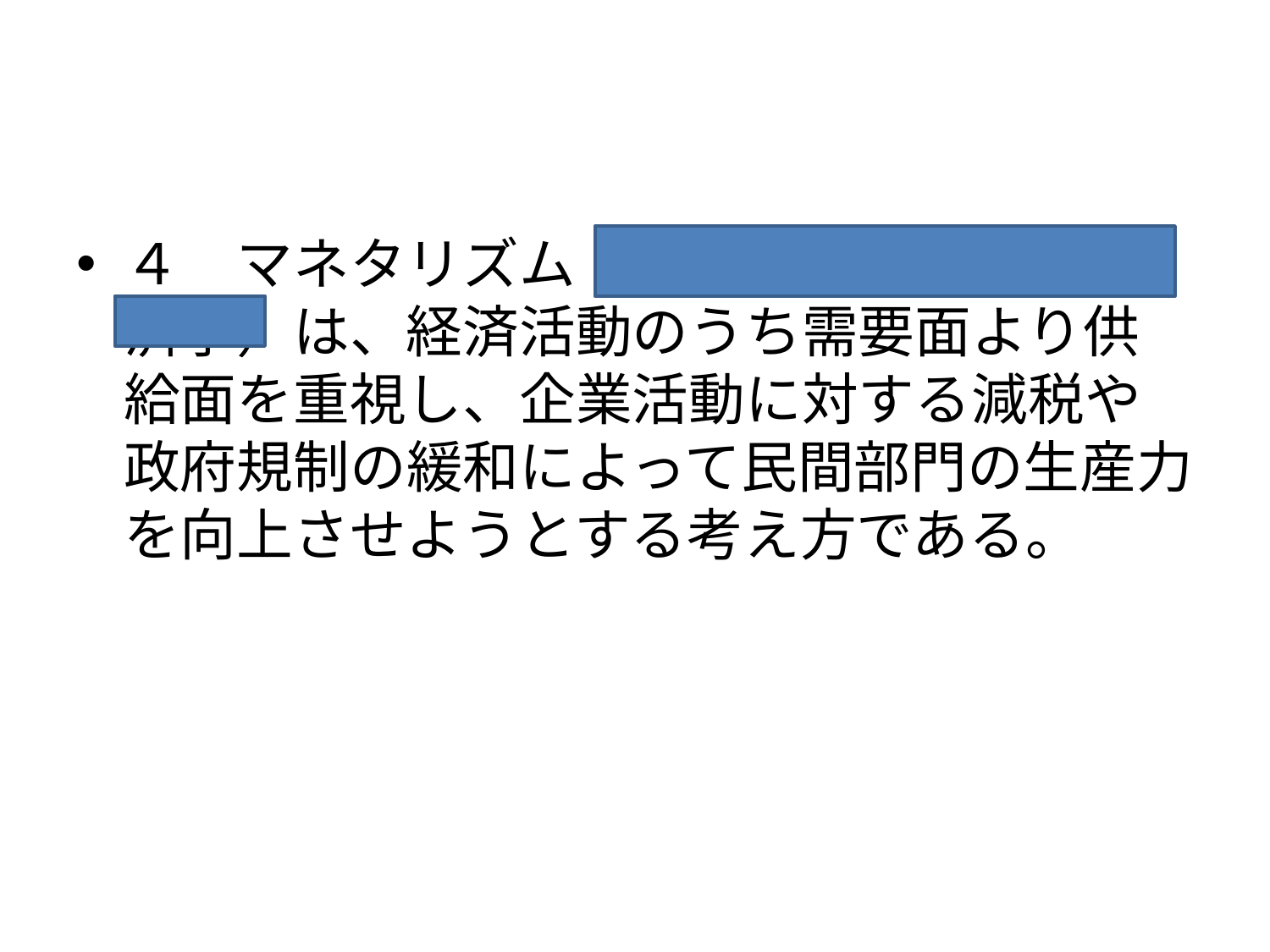

#
４　マネタリズム（→サプライサイド経済学）は、経済活動のうち需要面より供給面を重視し、企業活動に対する減税や政府規制の緩和によって民間部門の生産力を向上させようとする考え方である。